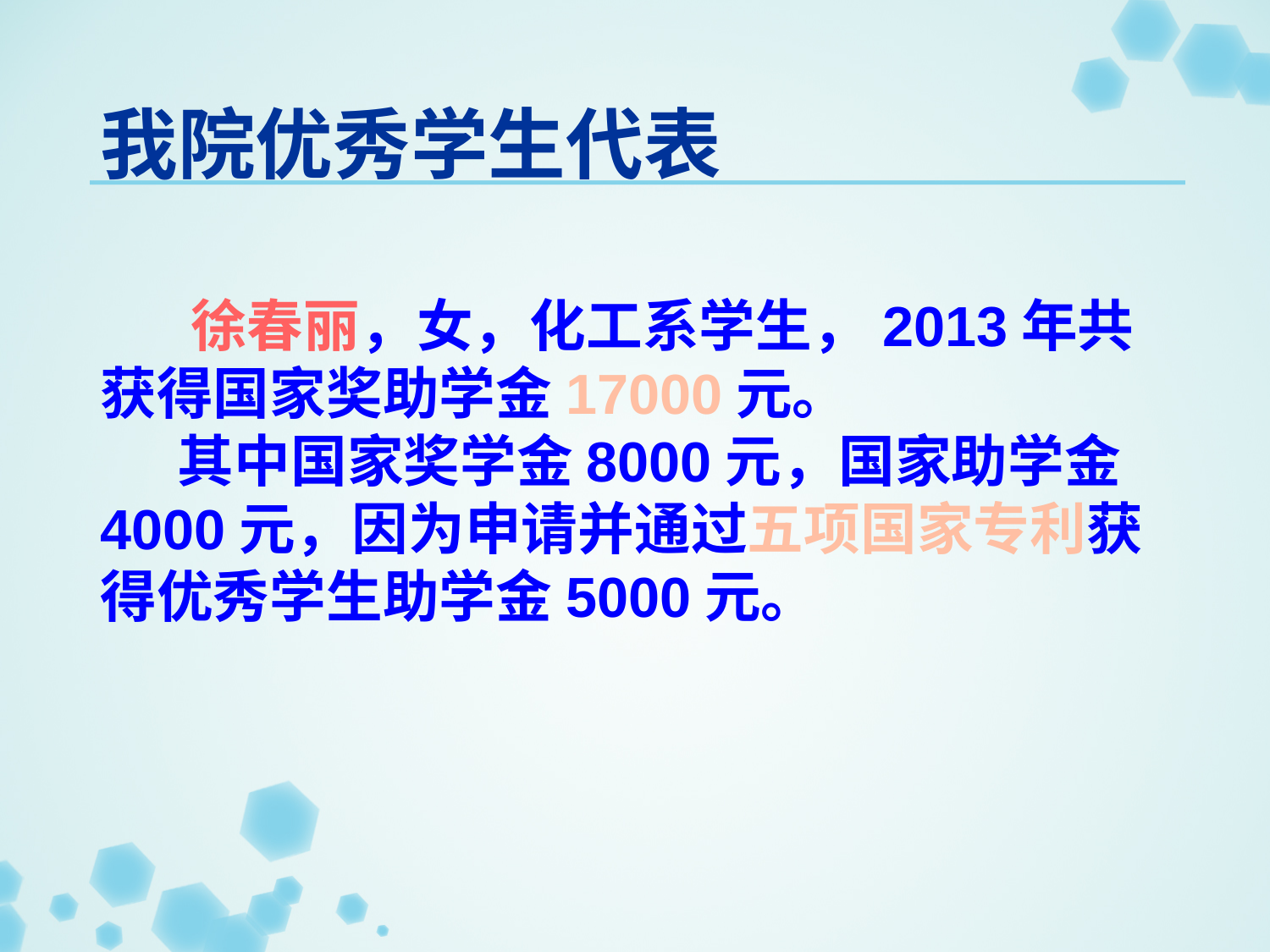

我院优秀学生代表
       徐春丽，女，化工系学生，2013年共获得国家奖助学金17000元。
      其中国家奖学金8000元，国家助学金4000元，因为申请并通过五项国家专利获得优秀学生助学金5000元。